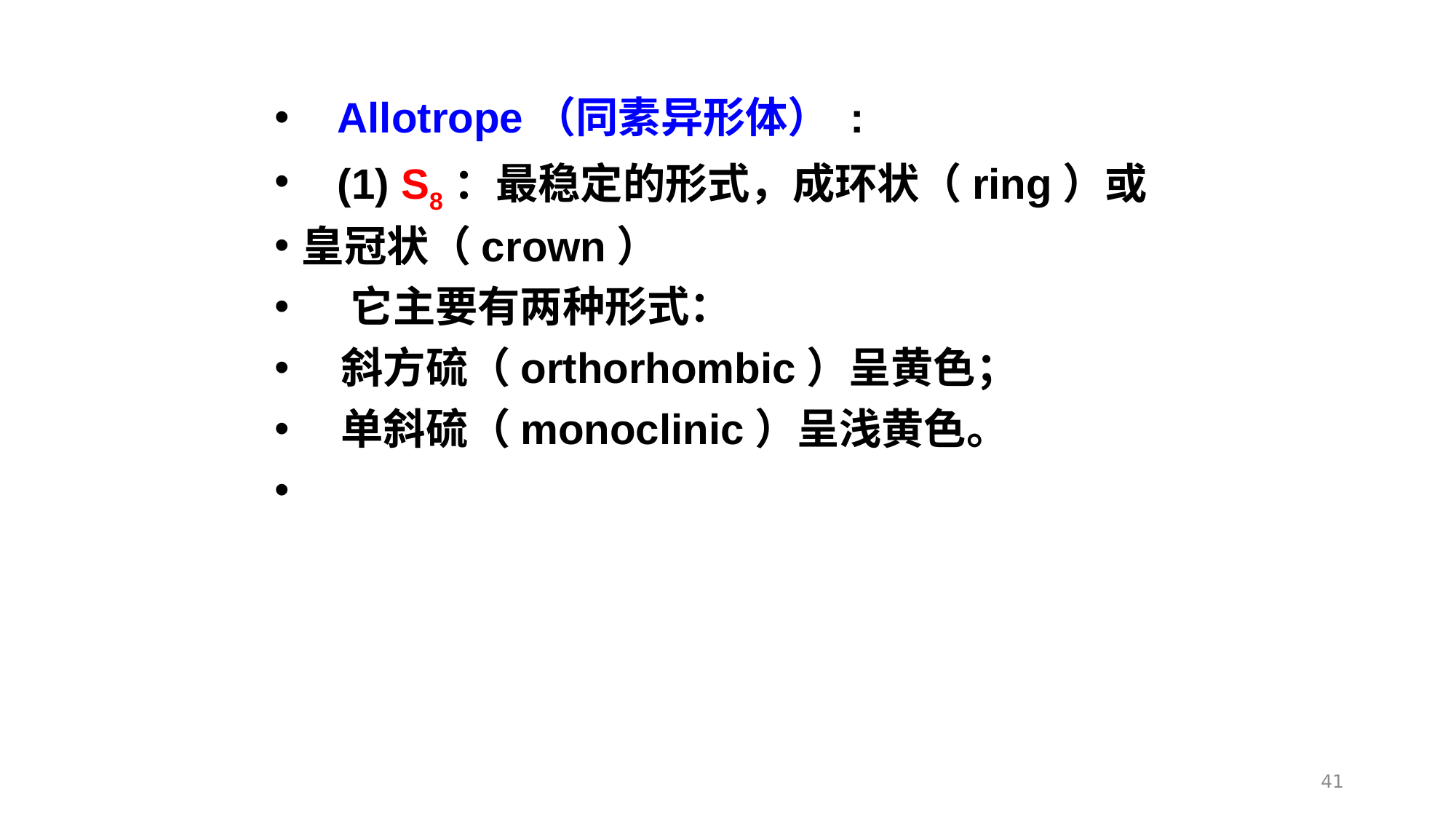

Allotrope（同素异形体） :
   (1) S8：最稳定的形式，成环状（ring）或
皇冠状（crown）
    它主要有两种形式：
   斜方硫（orthorhombic）呈黄色；
   单斜硫（monoclinic）呈浅黄色。

41